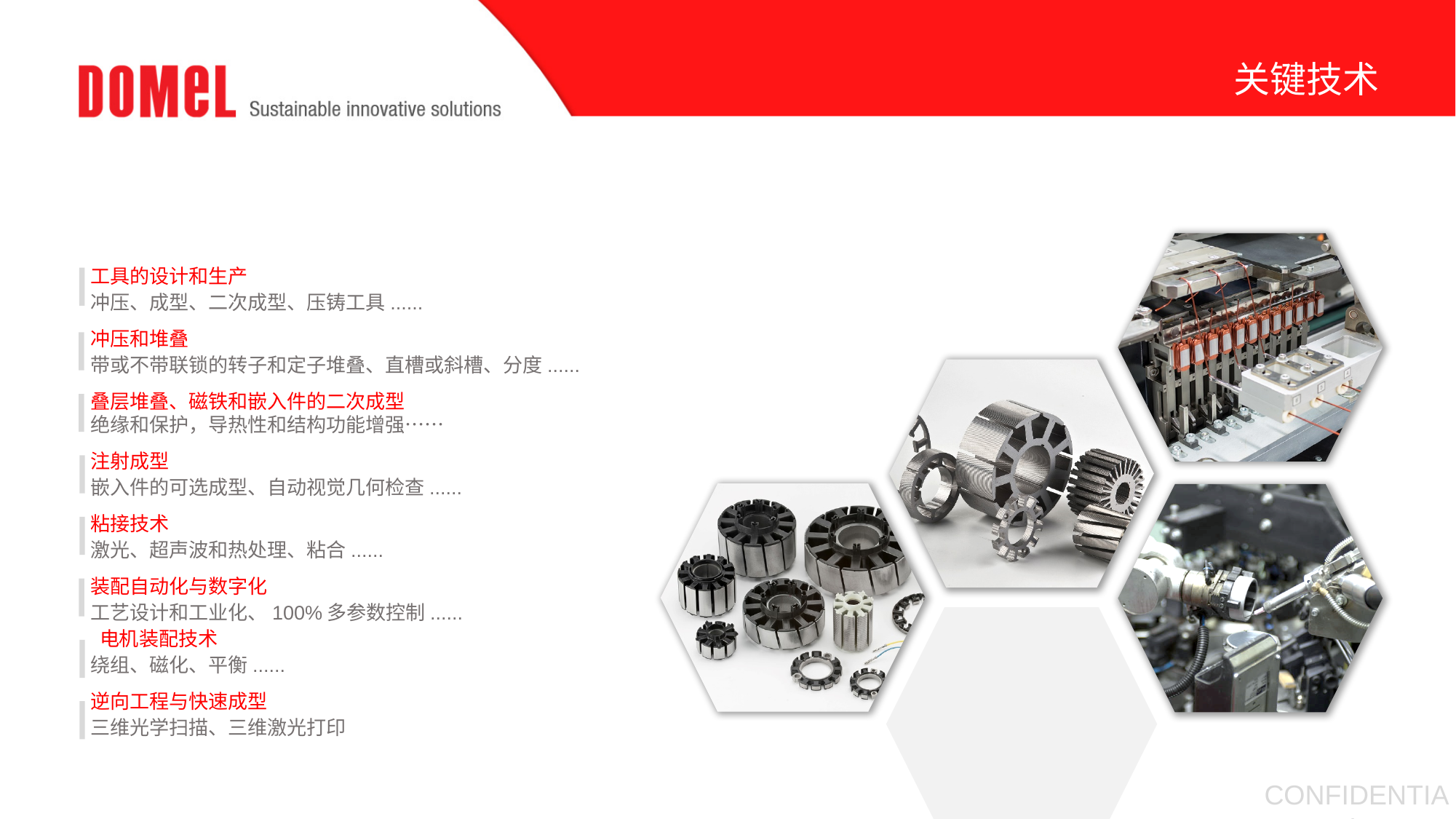

关键技术

工具的设计和生产
冲压、成型、二次成型、压铸工具......

冲压和堆叠
带或不带联锁的转子和定子堆叠、直槽或斜槽、分度......

叠层堆叠、磁铁和嵌入件的二次成型
绝缘和保护，导热性和结构功能增强……

注射成型
嵌入件的可选成型、自动视觉几何检查......

粘接技术
激光、超声波和热处理、粘合......

装配自动化与数字化
工艺设计和工业化、100%多参数控制......
 电机装配技术
绕组、磁化、平衡......

逆向工程与快速成型
三维光学扫描、三维激光打印

CONFIDENTIAL